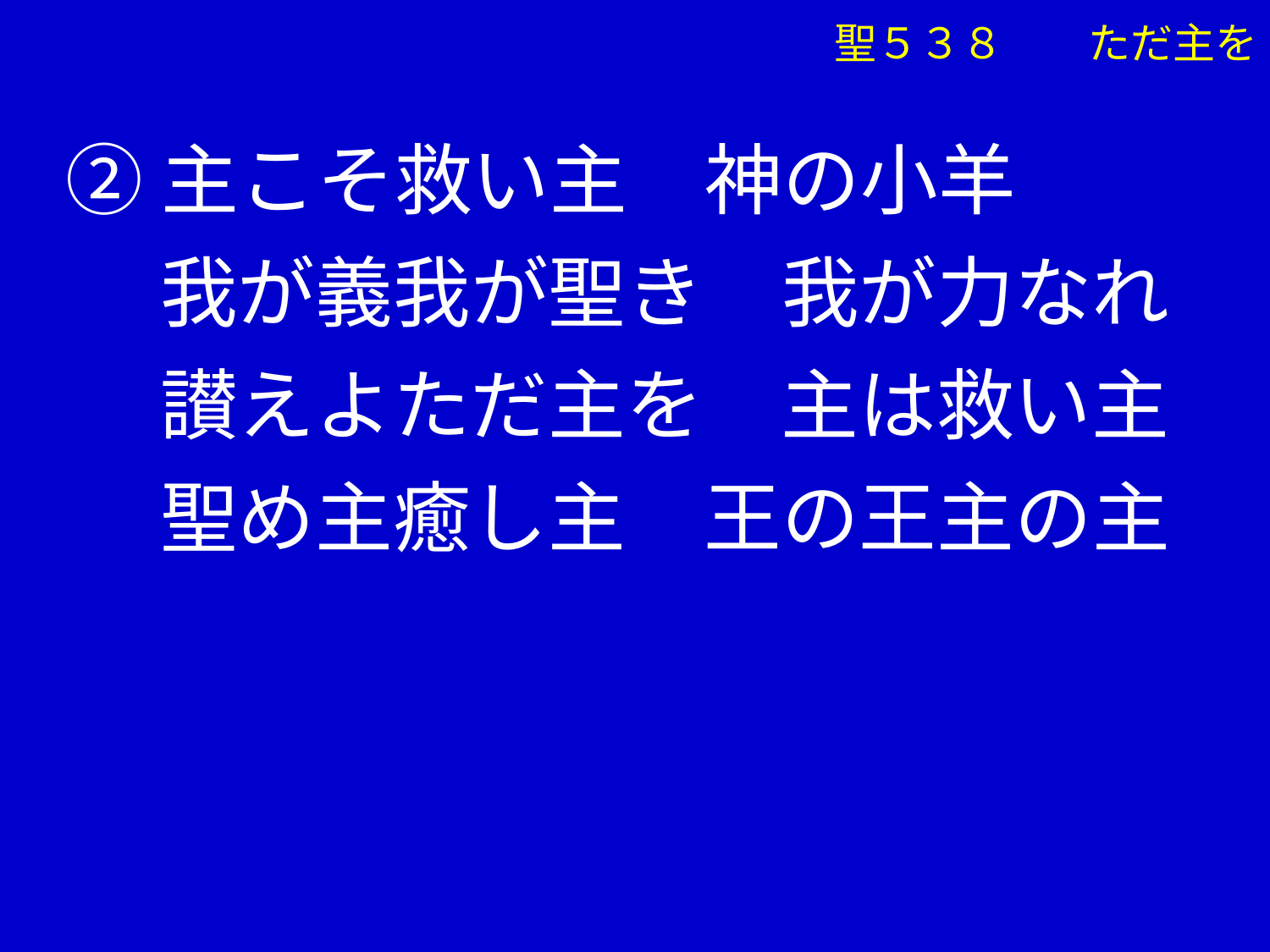

聖５３８　　ただ主を
②主こそ救い主　神の小羊
　 我が義我が聖き　我が力なれ
　 讃えよただ主を　主は救い主
　 聖め主癒し主　王の王主の主